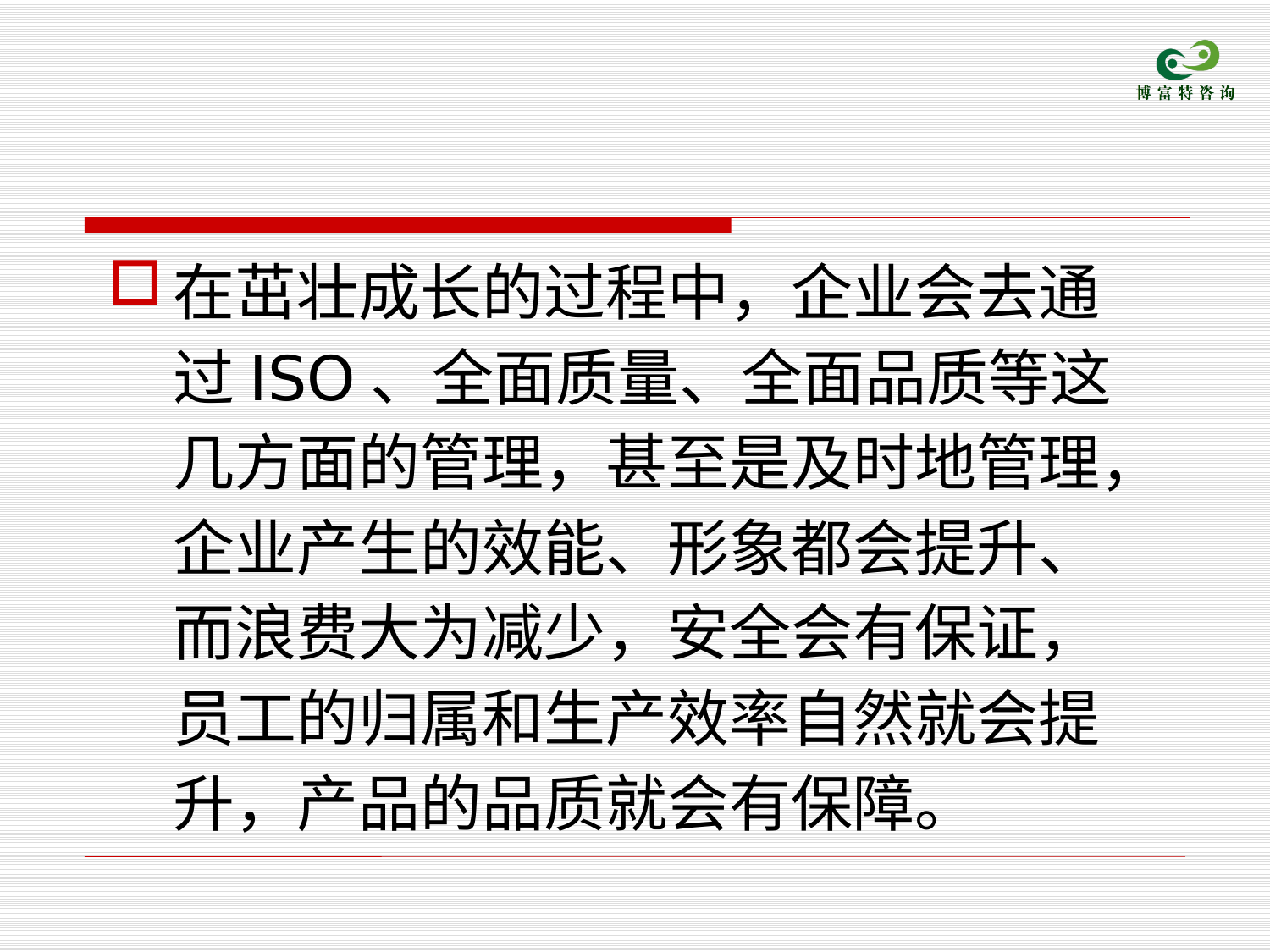

在茁壮成长的过程中，企业会去通过ISO、全面质量、全面品质等这几方面的管理，甚至是及时地管理，企业产生的效能、形象都会提升、而浪费大为减少，安全会有保证，员工的归属和生产效率自然就会提升，产品的品质就会有保障。

93